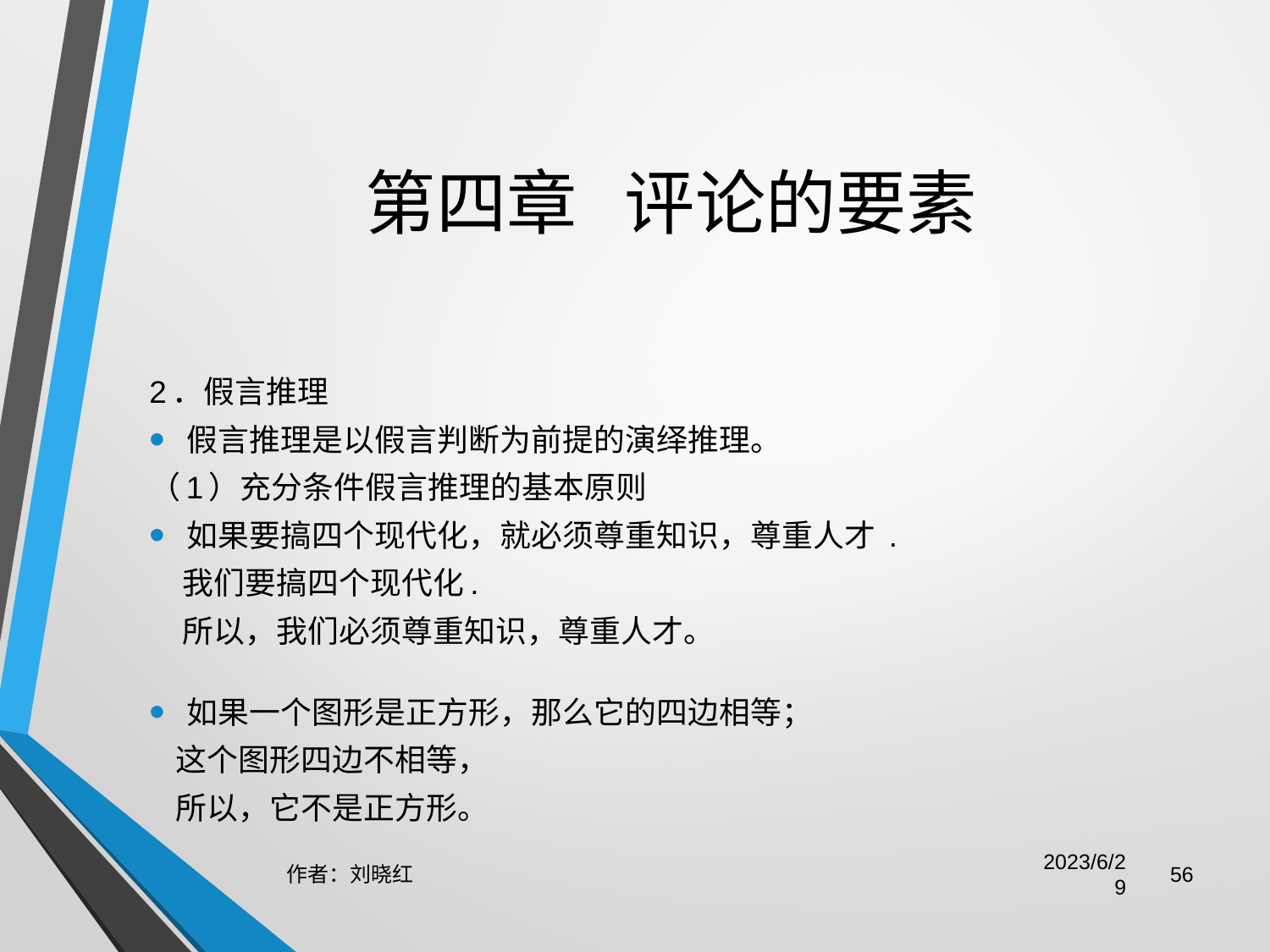

# 第四章   评论的要素
2．假言推理
假言推理是以假言判断为前提的演绎推理。
（1）充分条件假言推理的基本原则
如果要搞四个现代化，就必须尊重知识，尊重人才 .
    我们要搞四个现代化.
    所以，我们必须尊重知识，尊重人才。
如果一个图形是正方形，那么它的四边相等；
   这个图形四边不相等，
   所以，它不是正方形。

作者：刘晓红
2023/6/29
56